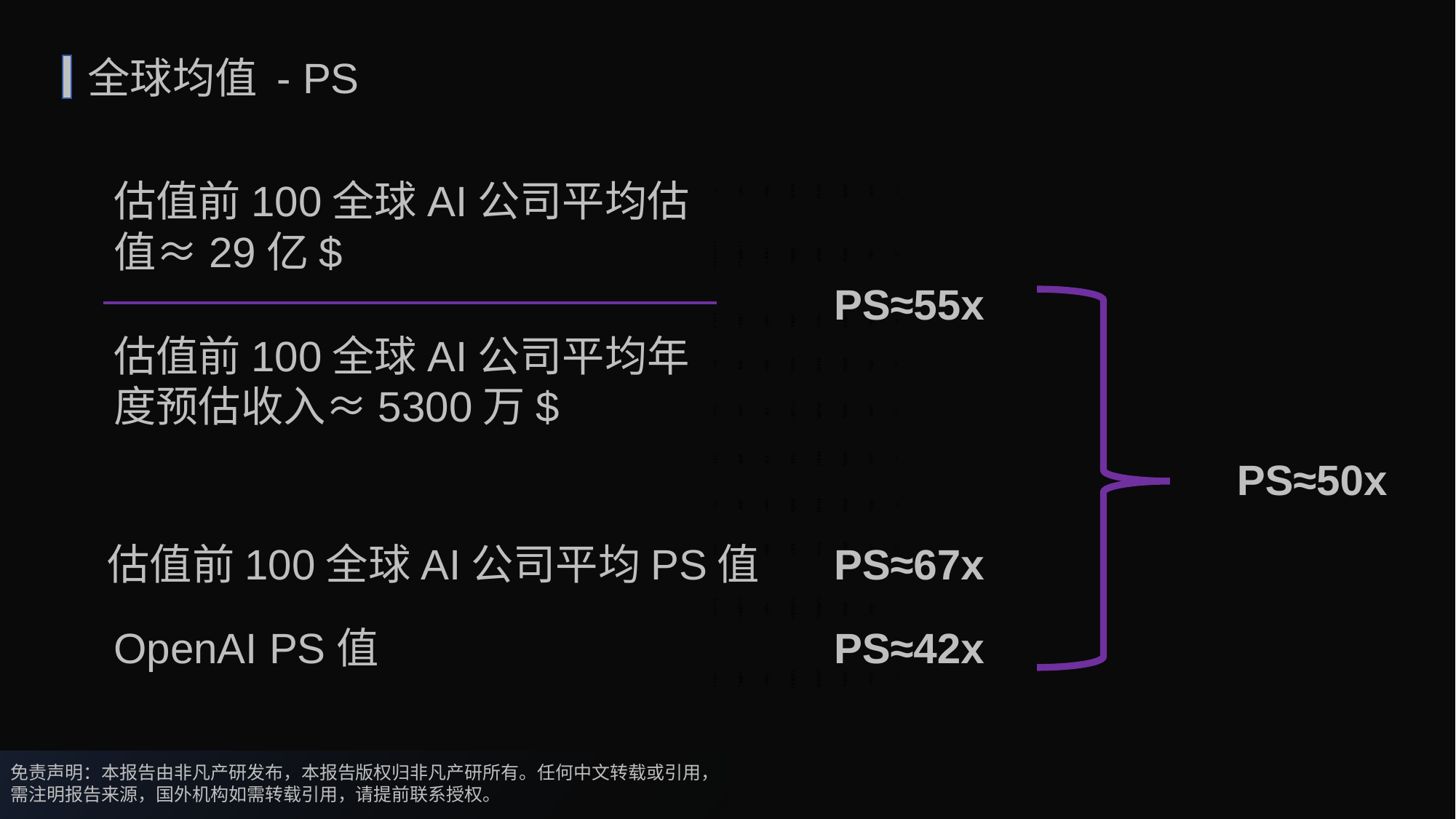

全球均值 - PS

估值前100全球AI公司平均估值≈29亿$
| xAI | 美国 | 旧金山 | Elon Musk | 2023/07/12 | 2024-05-26 | 75.24 |
| --- | --- | --- | --- | --- | --- | --- |
| Safe Superintelligence | 美国 | 帕罗奥多 | Ilya Sutskever | 2024/06/19 | 2024-09-04 | 64.94 |
| Cognition AI | 美国 | 旧金山 | Scott Wu | 2024/01/01 | 2024-03-13 | 27.78 |
| OpenAI | 美国 | 旧金山 | Sam Altman | 2015/12/11 | 2024-04-12 | 26.27 |
| Mistral AI | 法国 | 巴黎 | Arthur Mensch | 2023/04/01 | 2024-05-09 | 15.35 |
| Poolside | 法国 | 巴黎 | Jason Warner | 2023/01/01 | 2023-05-26 | 13.79 |
| Anthropic | 美国 | 旧金山 | Dario Amodei | 2021/01/01 | 2024-03-28 | 13.62 |
| World Labs | 美国 | 旧金山 | 李飞飞 | 2024/04/01 | 2024-07-17 | 9.35 |
| Xaira Therapeutics | 美国 | 旧金山 | Marc Tessier-Lavigne | 2023/05/01 | 2024-04-23 | 7.54 |
| CoreWeave | 美国 | 罗斯兰 | Michael Intrator | 2017/01/01 | 2024-05-01 | 7.10 |
| xAI | 美国 | 旧金山 | Elon Musk | 2023/07/12 | 2024-05-26 | 75.24 |
| --- | --- | --- | --- | --- | --- | --- |
| Safe Superintelligence | 美国 | 帕罗奥多 | Ilya Sutskever | 2024/06/19 | 2024-09-04 | 64.94 |
| Cognition AI | 美国 | 旧金山 | Scott Wu | 2024/01/01 | 2024-03-13 | 27.78 |
| OpenAI | 美国 | 旧金山 | Sam Altman | 2015/12/11 | 2024-04-12 | 26.27 |
| Mistral AI | 法国 | 巴黎 | Arthur Mensch | 2023/04/01 | 2024-05-09 | 15.35 |
| Poolside | 法国 | 巴黎 | Jason Warner | 2023/01/01 | 2023-05-26 | 13.79 |
| Anthropic | 美国 | 旧金山 | Dario Amodei | 2021/01/01 | 2024-03-28 | 13.62 |
| World Labs | 美国 | 旧金山 | 李飞飞 | 2024/04/01 | 2024-07-17 | 9.35 |
| Xaira Therapeutics | 美国 | 旧金山 | Marc Tessier-Lavigne | 2023/05/01 | 2024-04-23 | 7.54 |
| CoreWeave | 美国 | 罗斯兰 | Michael Intrator | 2017/01/01 | 2024-05-01 | 7.10 |
PS≈55x

估值前100全球AI公司平均年度预估收入≈5300万$
PS≈50x
估值前100全球AI公司平均PS值
PS≈67x
OpenAI PS值
PS≈42x
免责声明：本报告由非凡产研发布，本报告版权归非凡产研所有。任何中文转载或引用，需注明报告来源，国外机构如需转载引用，请提前联系授权。